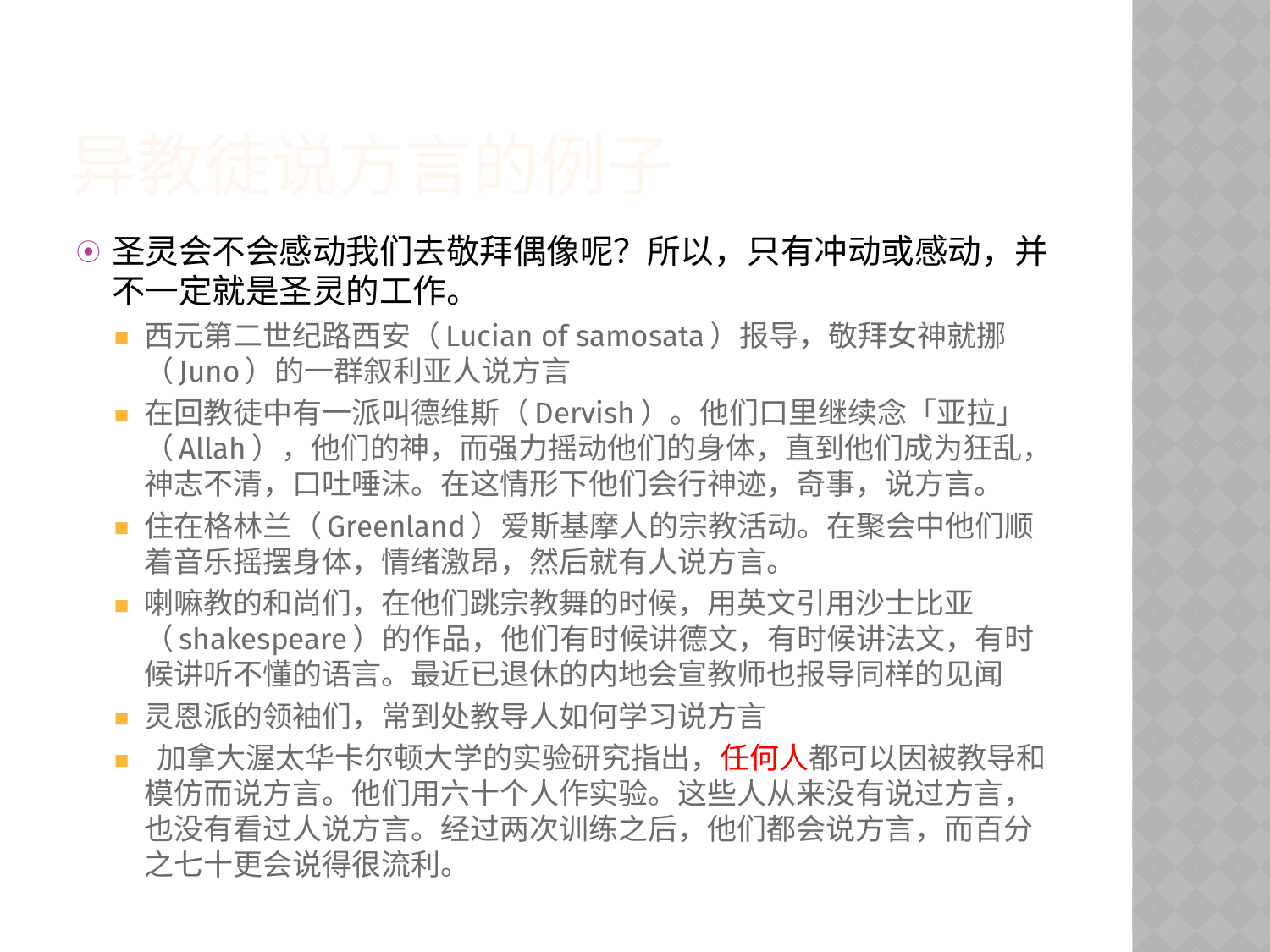

# 异教徒说方言的例子
圣灵会不会感动我们去敬拜偶像呢？所以，只有冲动或感动，并不一定就是圣灵的工作。
西元第二世纪路西安（Lucian of samosata）报导，敬拜女神就挪（Juno）的一群叙利亚人说方言
在回教徒中有一派叫德维斯（Dervish）。他们口里继续念「亚拉」（Allah），他们的神，而强力摇动他们的身体，直到他们成为狂乱，神志不清，口吐唾沫。在这情形下他们会行神迹，奇事，说方言。
住在格林兰（Greenland）爱斯基摩人的宗教活动。在聚会中他们顺着音乐摇摆身体，情绪激昂，然后就有人说方言。
喇嘛教的和尚们，在他们跳宗教舞的时候，用英文引用沙士比亚（shakespeare）的作品，他们有时候讲德文，有时候讲法文，有时候讲听不懂的语言。最近已退休的内地会宣教师也报导同样的见闻
灵恩派的领袖们，常到处教导人如何学习说方言
 加拿大渥太华卡尔顿大学的实验研究指出，任何人都可以因被教导和模仿而说方言。他们用六十个人作实验。这些人从来没有说过方言，也没有看过人说方言。经过两次训练之后，他们都会说方言，而百分之七十更会说得很流利。